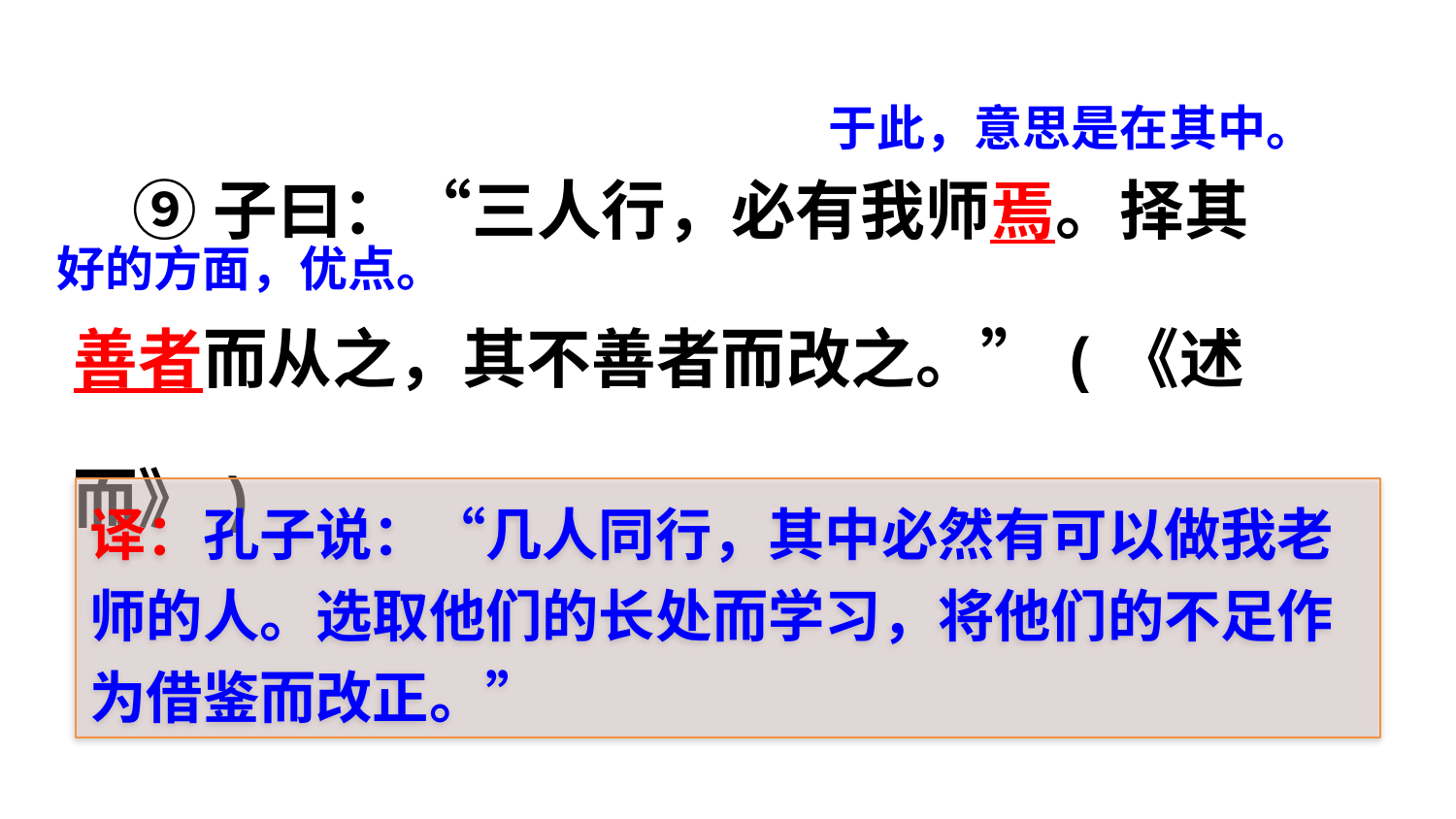

于此，意思是在其中。
    ⑨子曰：“三人行，必有我师焉。择其
善者而从之，其不善者而改之。”(《述而》)
好的方面，优点。
译：孔子说：“几人同行，其中必然有可以做我老师的人。选取他们的长处而学习，将他们的不足作为借鉴而改正。”